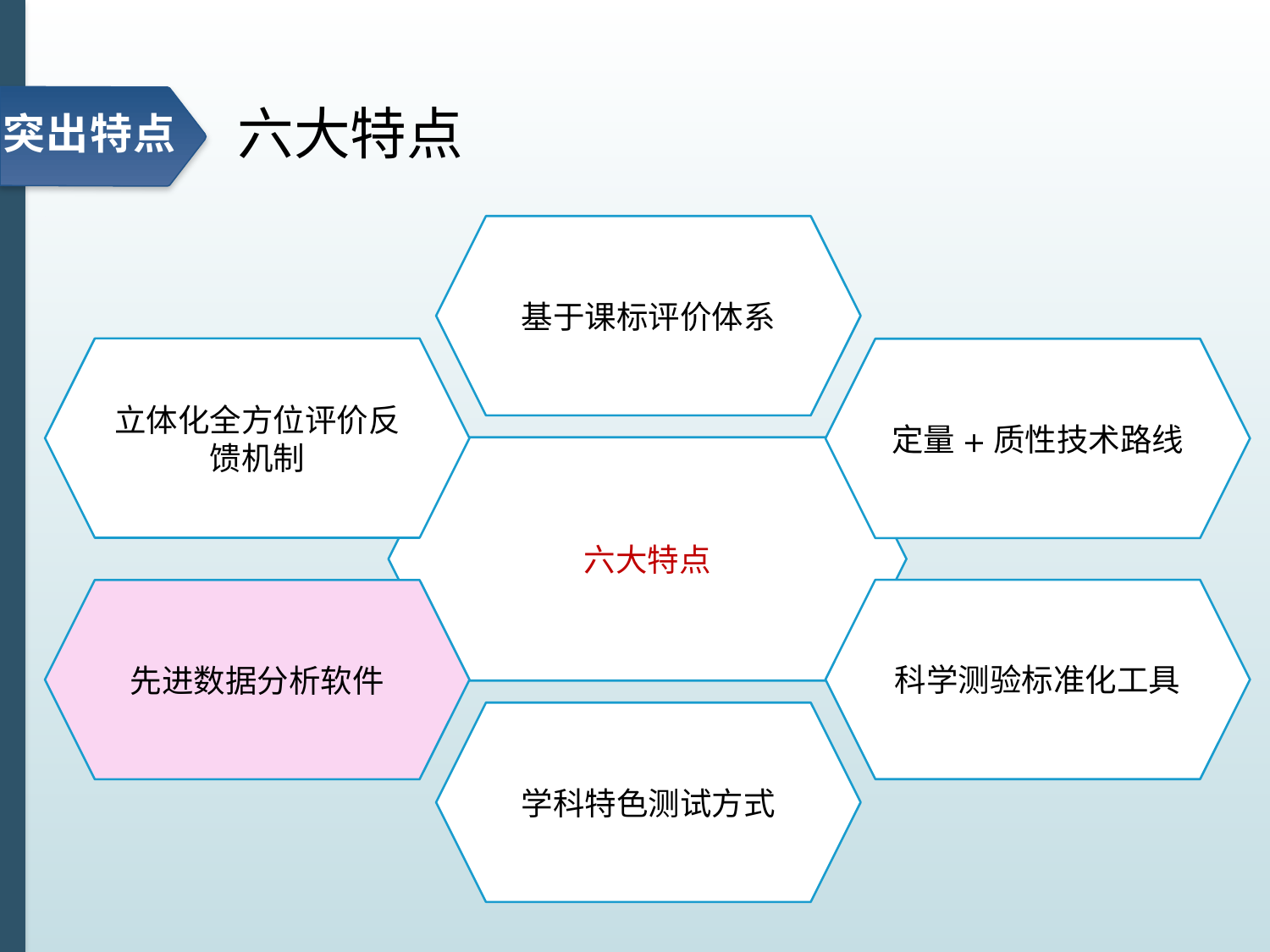

# 六大特点
突出特点
六大特点
基于课标评价体系
定量+质性技术路线
科学测验标准化工具
学科特色测试方式
先进数据分析软件
立体化全方位评价反馈机制